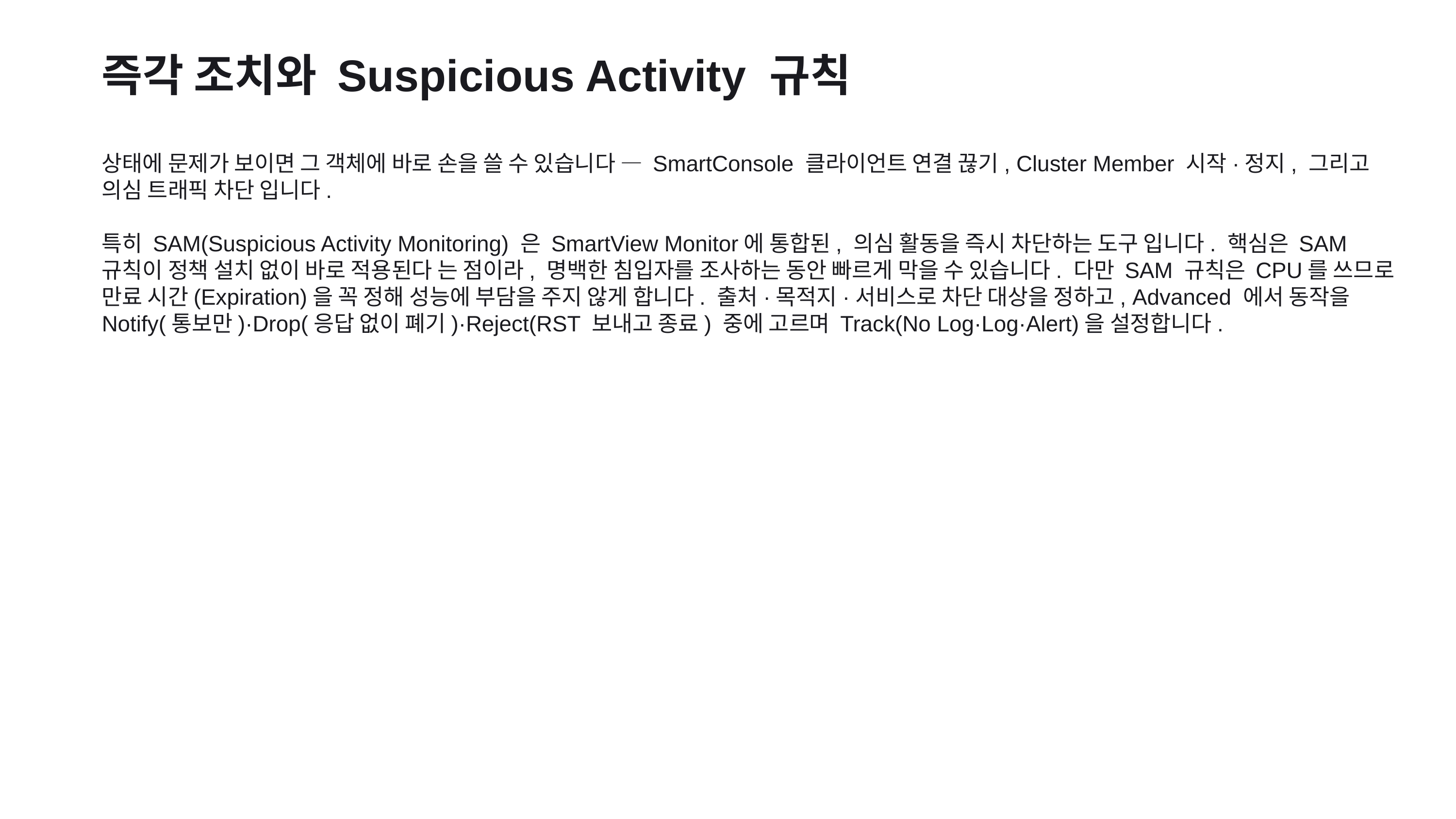

즉각 조치와 Suspicious Activity 규칙
상태에 문제가 보이면 그 객체에 바로 손을 쓸 수 있습니다 — SmartConsole 클라이언트 연결 끊기, Cluster Member 시작·정지, 그리고 의심 트래픽 차단 입니다.

특히 SAM(Suspicious Activity Monitoring) 은 SmartView Monitor에 통합된, 의심 활동을 즉시 차단하는 도구 입니다. 핵심은 SAM 규칙이 정책 설치 없이 바로 적용된다 는 점이라, 명백한 침입자를 조사하는 동안 빠르게 막을 수 있습니다. 다만 SAM 규칙은 CPU를 쓰므로 만료 시간(Expiration)을 꼭 정해 성능에 부담을 주지 않게 합니다. 출처·목적지·서비스로 차단 대상을 정하고, Advanced 에서 동작을 Notify(통보만)·Drop(응답 없이 폐기)·Reject(RST 보내고 종료) 중에 고르며 Track(No Log·Log·Alert)을 설정합니다.